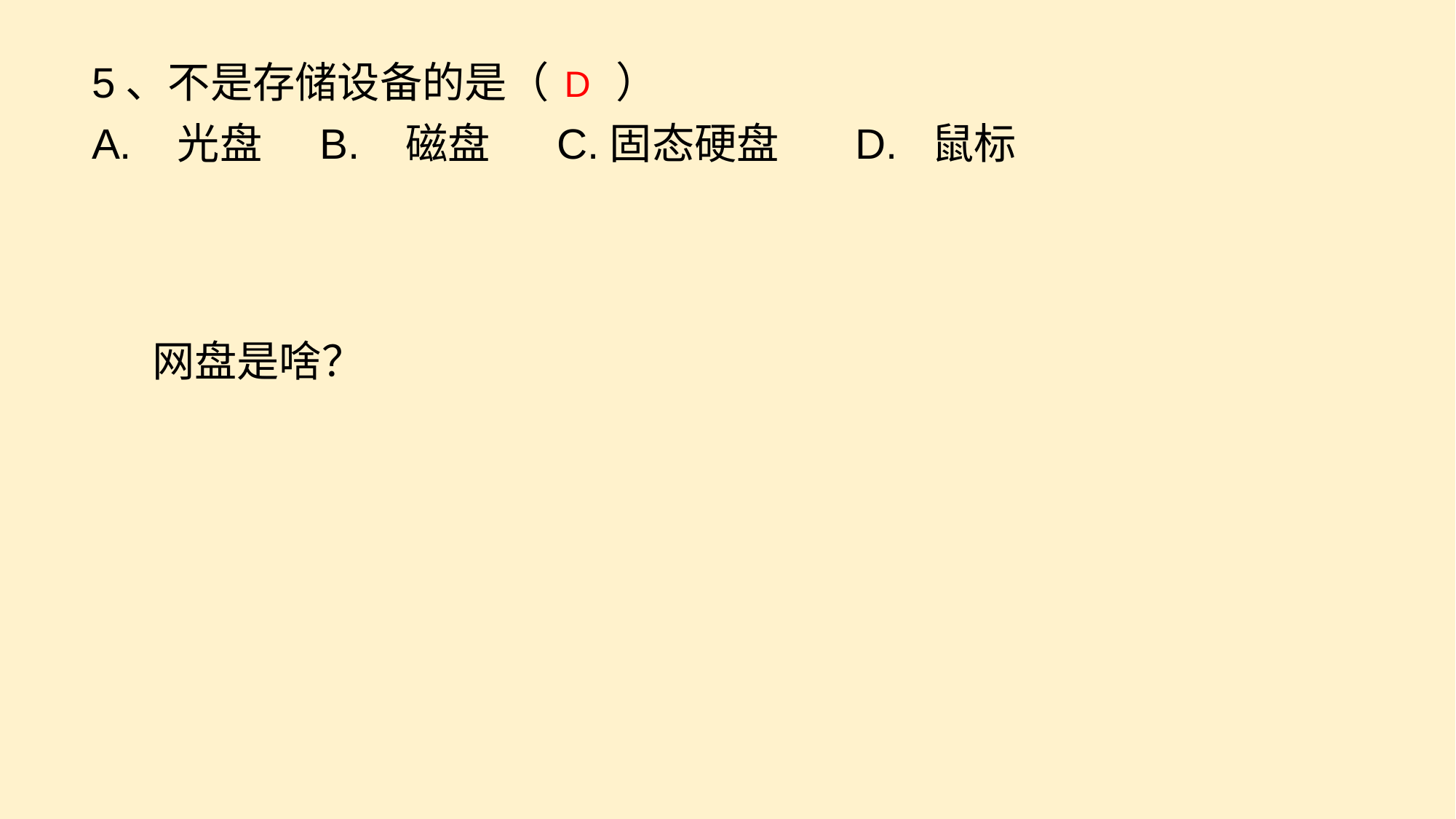

5、不是存储设备的是（       ）
A.   光盘     B.   磁盘      C.固态硬盘       D.  鼠标
D
网盘是啥？